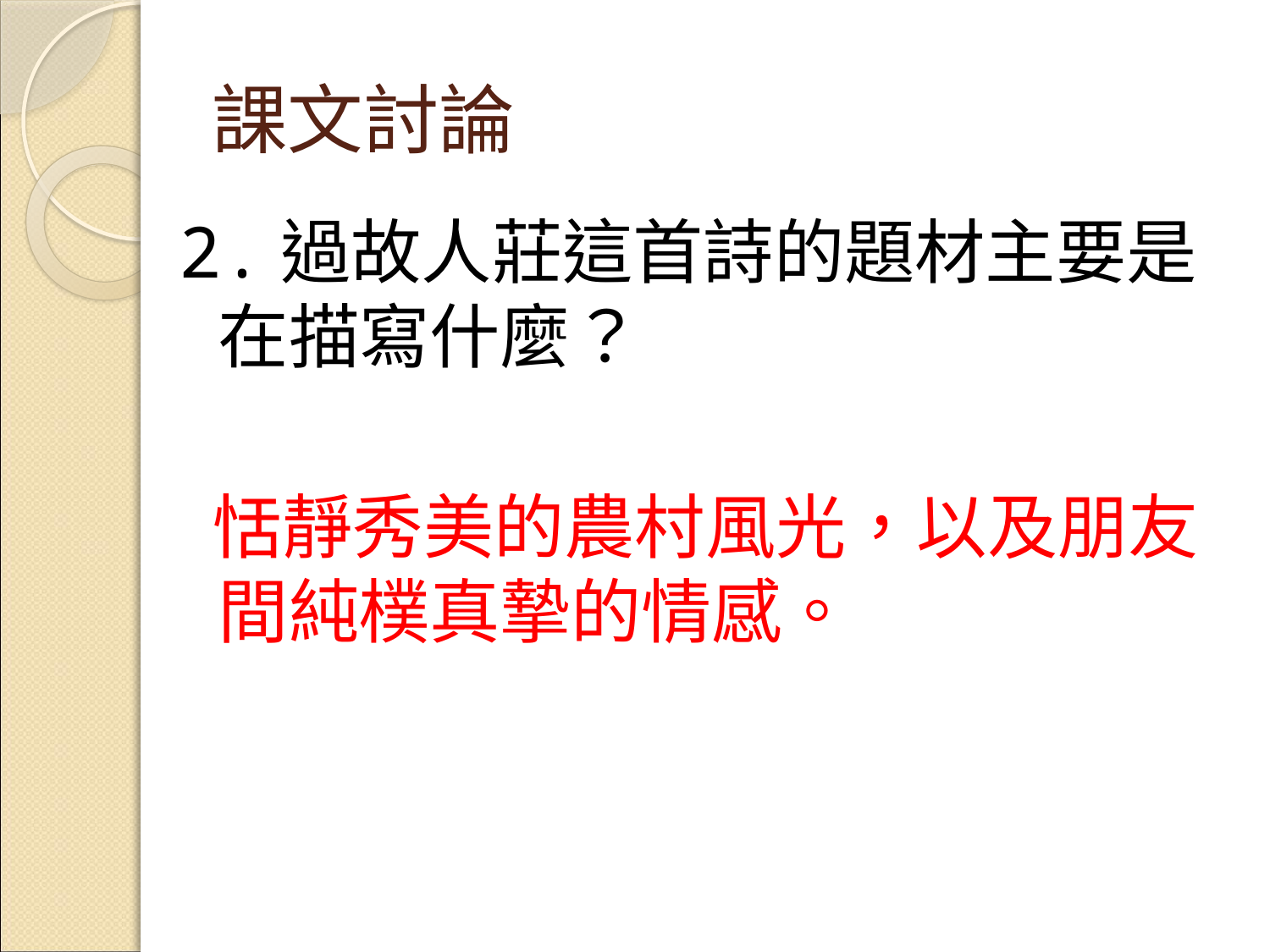

課文討論
2.過故人莊這首詩的題材主要是在描寫什麼？

 恬靜秀美的農村風光，以及朋友間純樸真摯的情感。